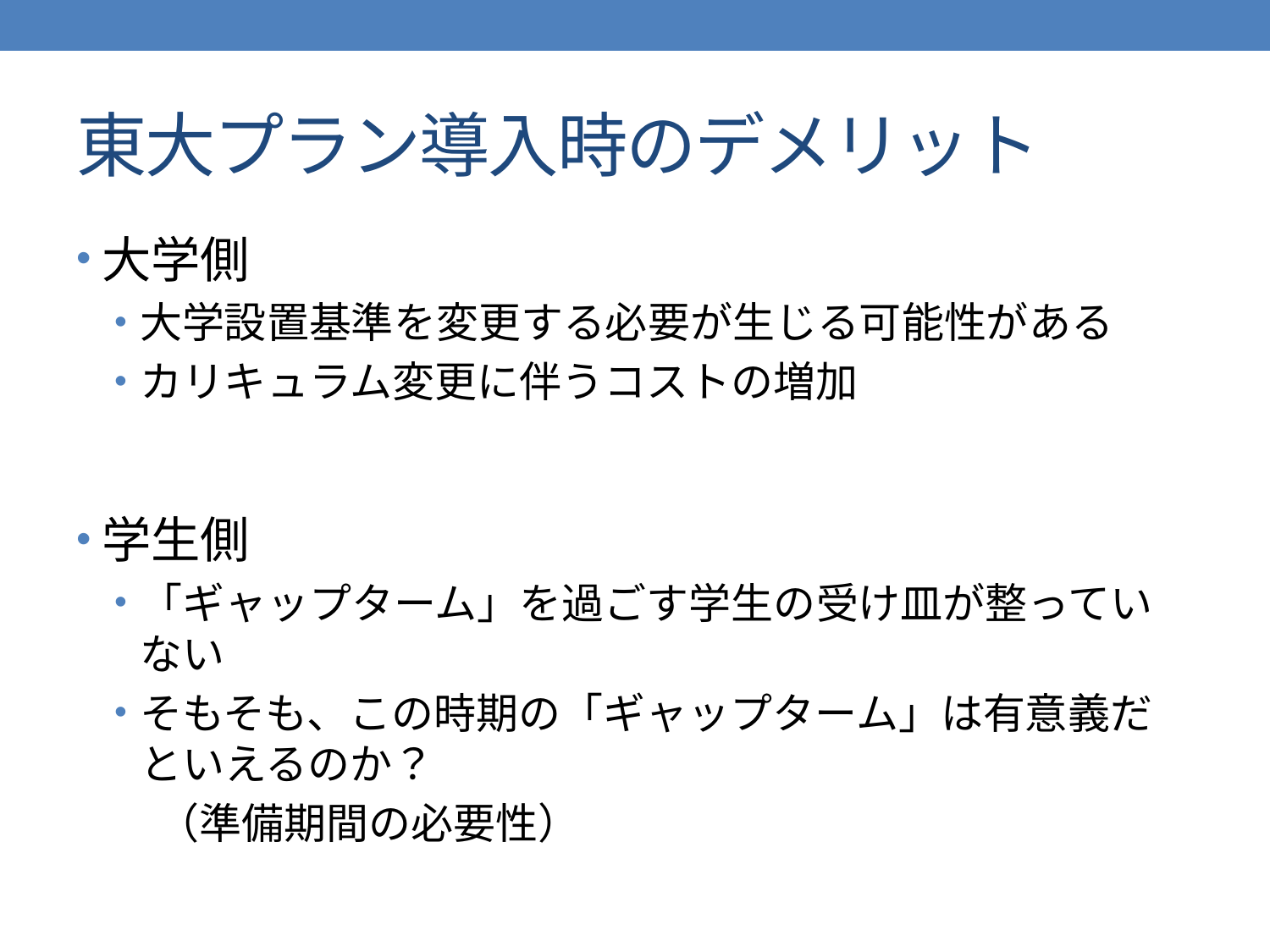

# 東大プラン導入時のデメリット
大学側
大学設置基準を変更する必要が生じる可能性がある
カリキュラム変更に伴うコストの増加

学生側
「ギャップターム」を過ごす学生の受け皿が整っていない
そもそも、この時期の「ギャップターム」は有意義だといえるのか？
　（準備期間の必要性）